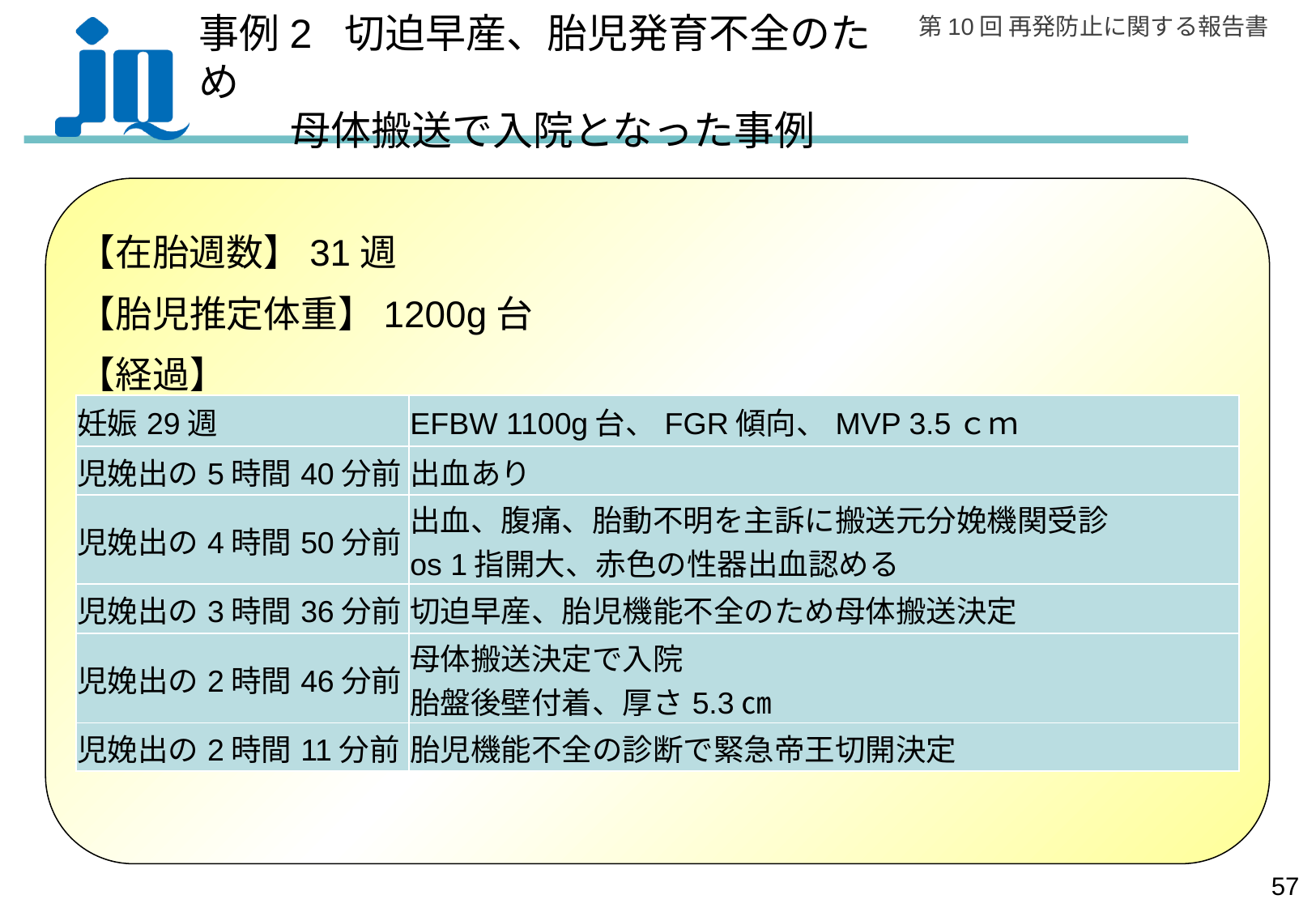

# 事例2  切迫早産、胎児発育不全のため 母体搬送で入院となった事例
【在胎週数】31週
【胎児推定体重】1200g台
【経過】

| 妊娠29週 | EFBW 1100g台、FGR傾向、MVP 3.5ｃｍ |
| --- | --- |
| 児娩出の5時間40分前 | 出血あり |
| 児娩出の4時間50分前 | 出血、腹痛、胎動不明を主訴に搬送元分娩機関受診 os 1指開大、赤色の性器出血認める |
| 児娩出の3時間36分前 | 切迫早産、胎児機能不全のため母体搬送決定 |
| 児娩出の2時間46分前 | 母体搬送決定で入院 胎盤後壁付着、厚さ5.3㎝ |
| 児娩出の2時間11分前 | 胎児機能不全の診断で緊急帝王切開決定 |
57